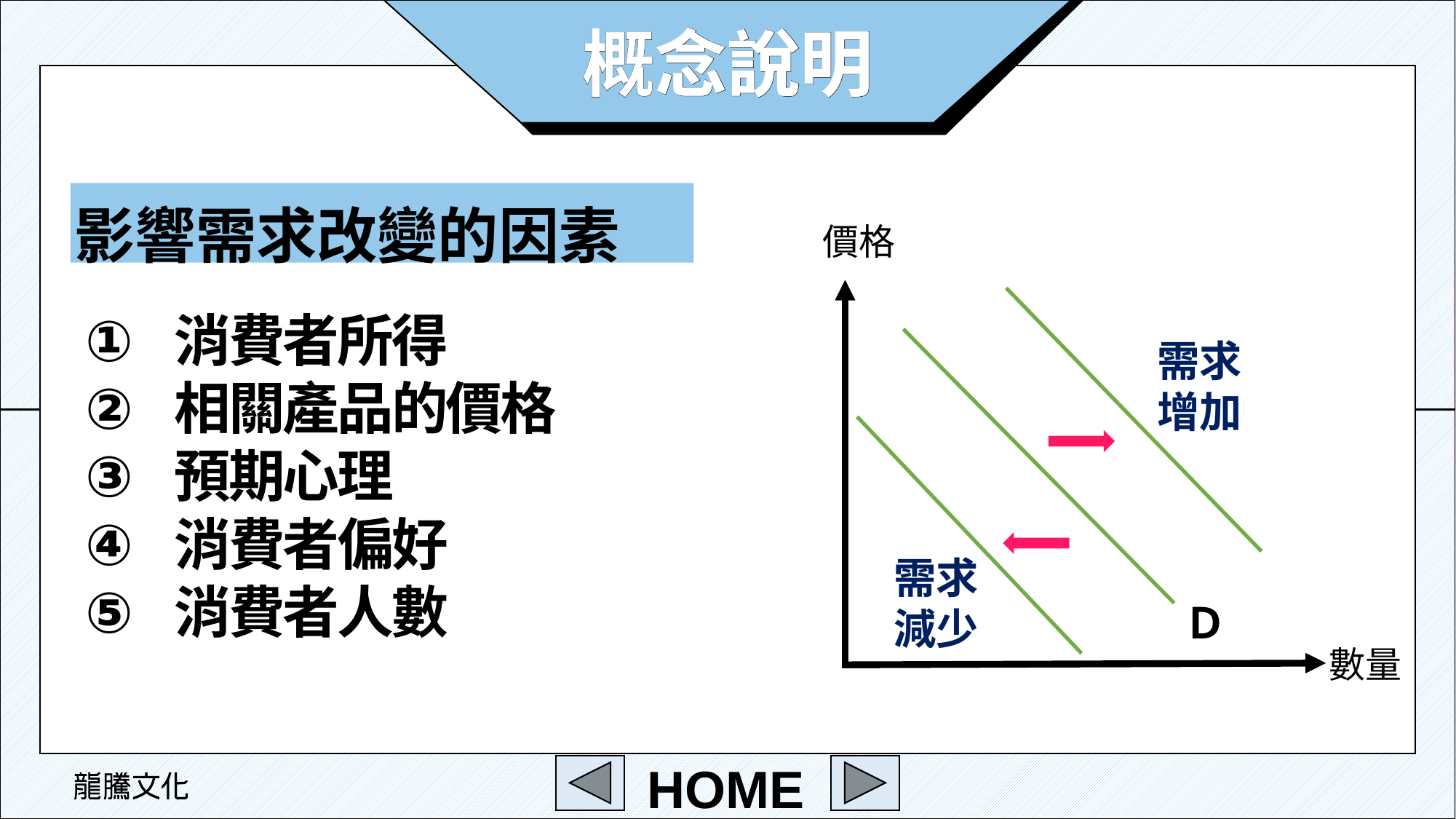

影響需求改變的因素
價格
數量
消費者所得
相關產品的價格
預期心理
消費者偏好
消費者人數
需求增加

需求減少
Ｄ